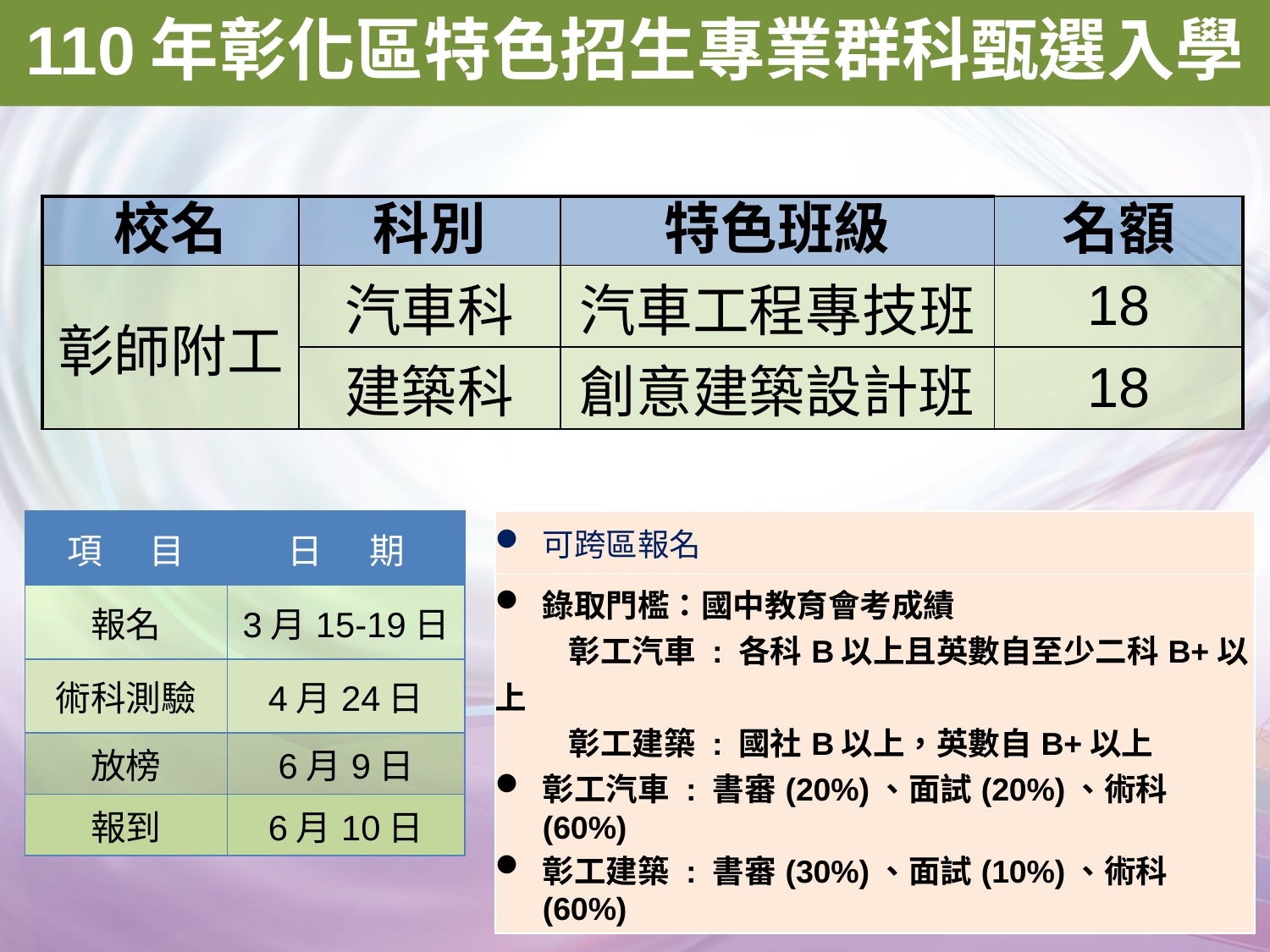

110年彰化區特色招生專業群科甄選入學
| 校名 | 科別 | 特色班級 | 名額 |
| --- | --- | --- | --- |
| 彰師附工 | 汽車科 | 汽車工程專技班 | 18 |
|  | 建築科 | 創意建築設計班 | 18 |
| 項 目 | 日 期 |
| --- | --- |
| 報名 | 3月15-19日 |
| 術科測驗 | 4月24日 |
| 放榜 | 6月9日 |
| 報到 | 6月10日 |
| 可跨區報名 |
| --- |
| 錄取門檻：國中教育會考成績 彰工汽車 : 各科B以上且英數自至少二科B+以上 彰工建築 : 國社B以上，英數自B+以上 彰工汽車 : 書審(20%)、面試(20%)、術科(60%) 彰工建築 : 書審(30%)、面試(10%)、術科(60%) |
42